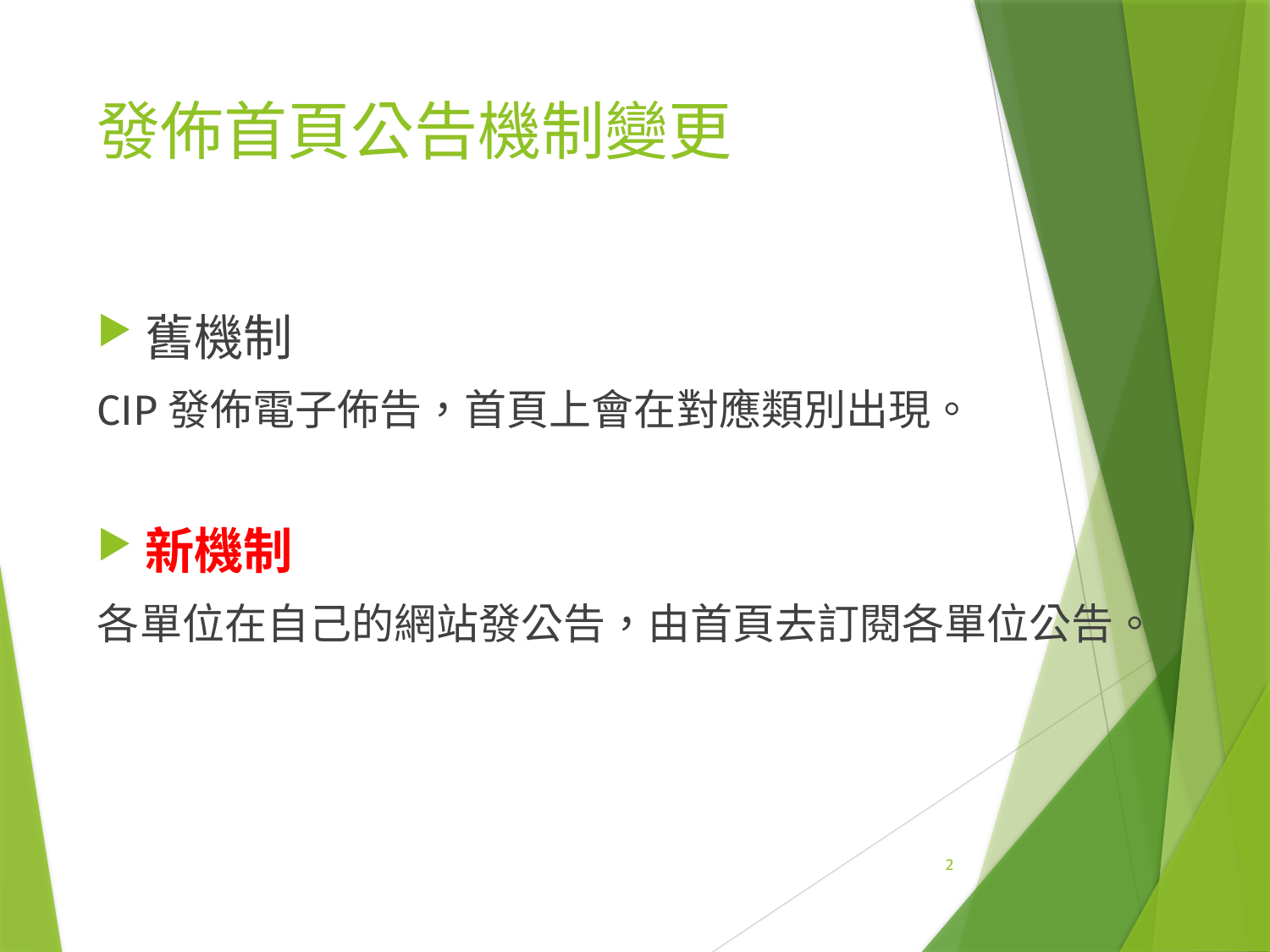

# 發佈首頁公告機制變更
舊機制
CIP發佈電子佈告，首頁上會在對應類別出現。

新機制
各單位在自己的網站發公告，由首頁去訂閱各單位公告。
2